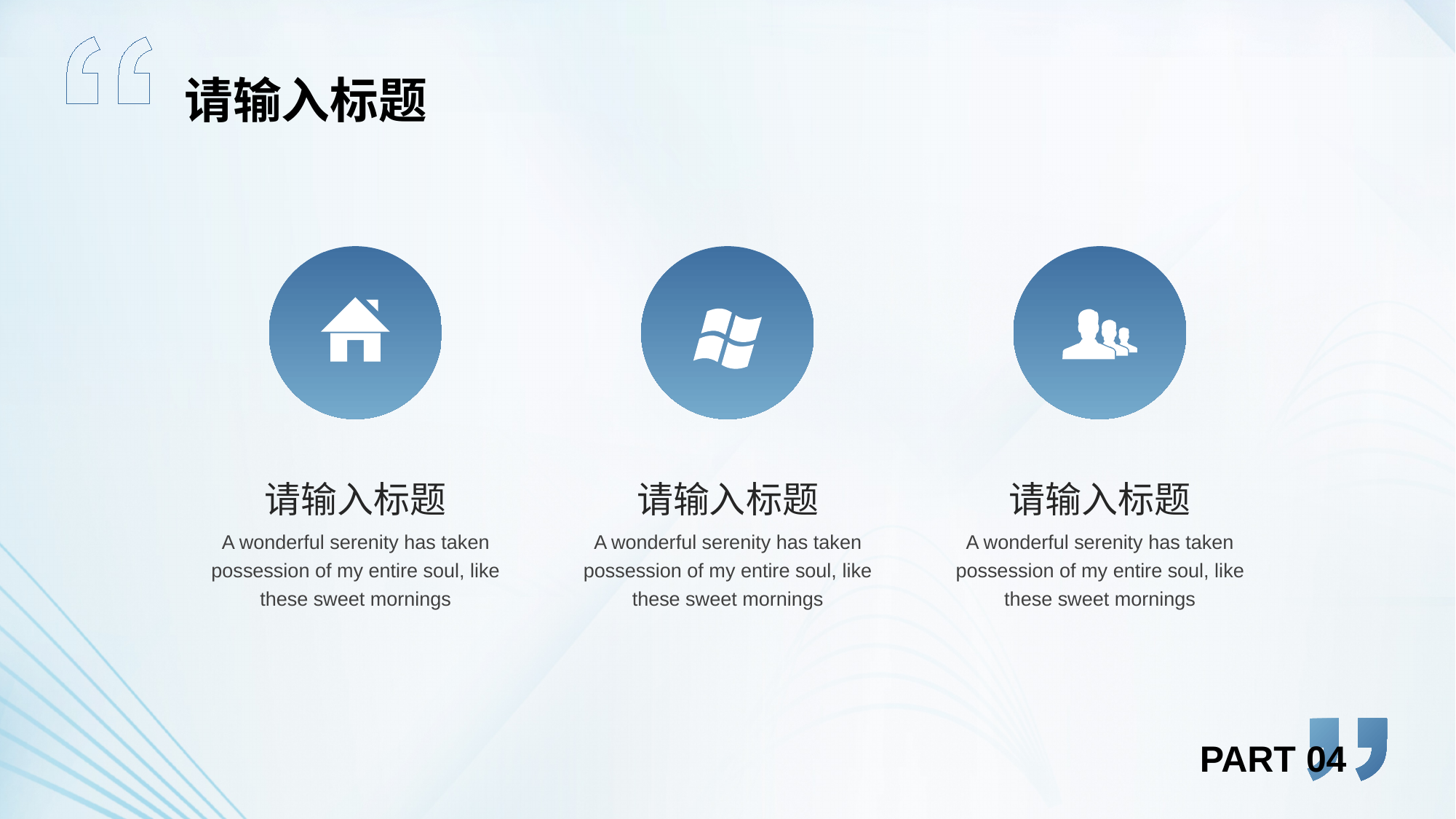

请输入标题

PART 04

请输入标题
请输入标题
请输入标题
A wonderful serenity has taken possession of my entire soul, like these sweet mornings
A wonderful serenity has taken possession of my entire soul, like these sweet mornings
A wonderful serenity has taken possession of my entire soul, like these sweet mornings